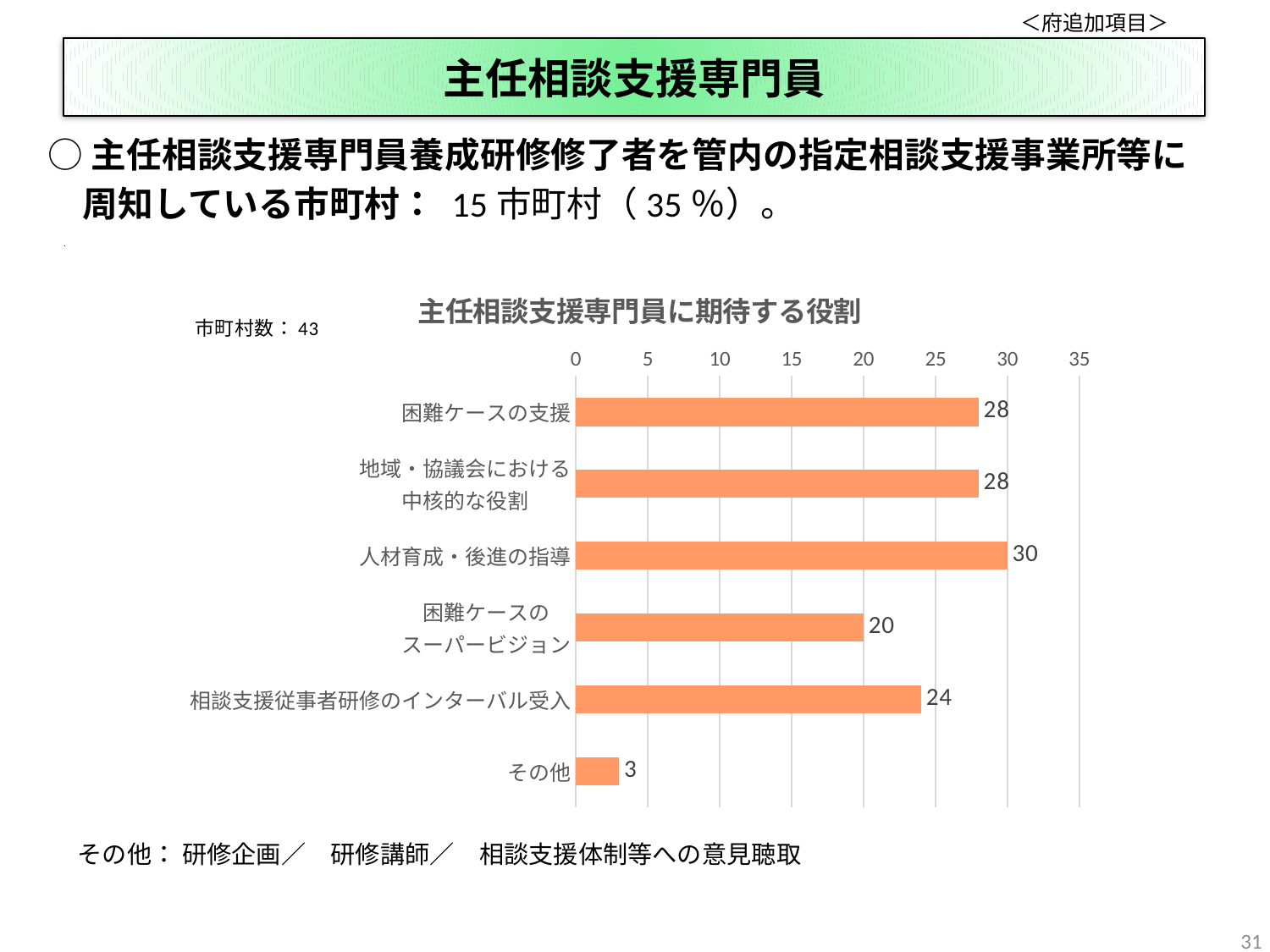

＜府追加項目＞
# 主任相談支援専門員
○主任相談支援専門員養成研修修了者を管内の指定相談支援事業所等に
　周知している市町村： 15市町村（35％）。

### Chart

| Category |
|---|

### Chart: 主任相談支援専門員に期待する役割

| Category |  |
|---|---|
| 困難ケースの支援 | 28.0 |
| 地域・協議会における
中核的な役割 | 28.0 |
| 人材育成・後進の指導 | 30.0 |
| 困難ケースの
スーパービジョン | 20.0 |
| 相談支援従事者研修のインターバル受入 | 24.0 |
| その他 | 3.0 |
その他： 研修企画／　研修講師／　相談支援体制等への意見聴取
31